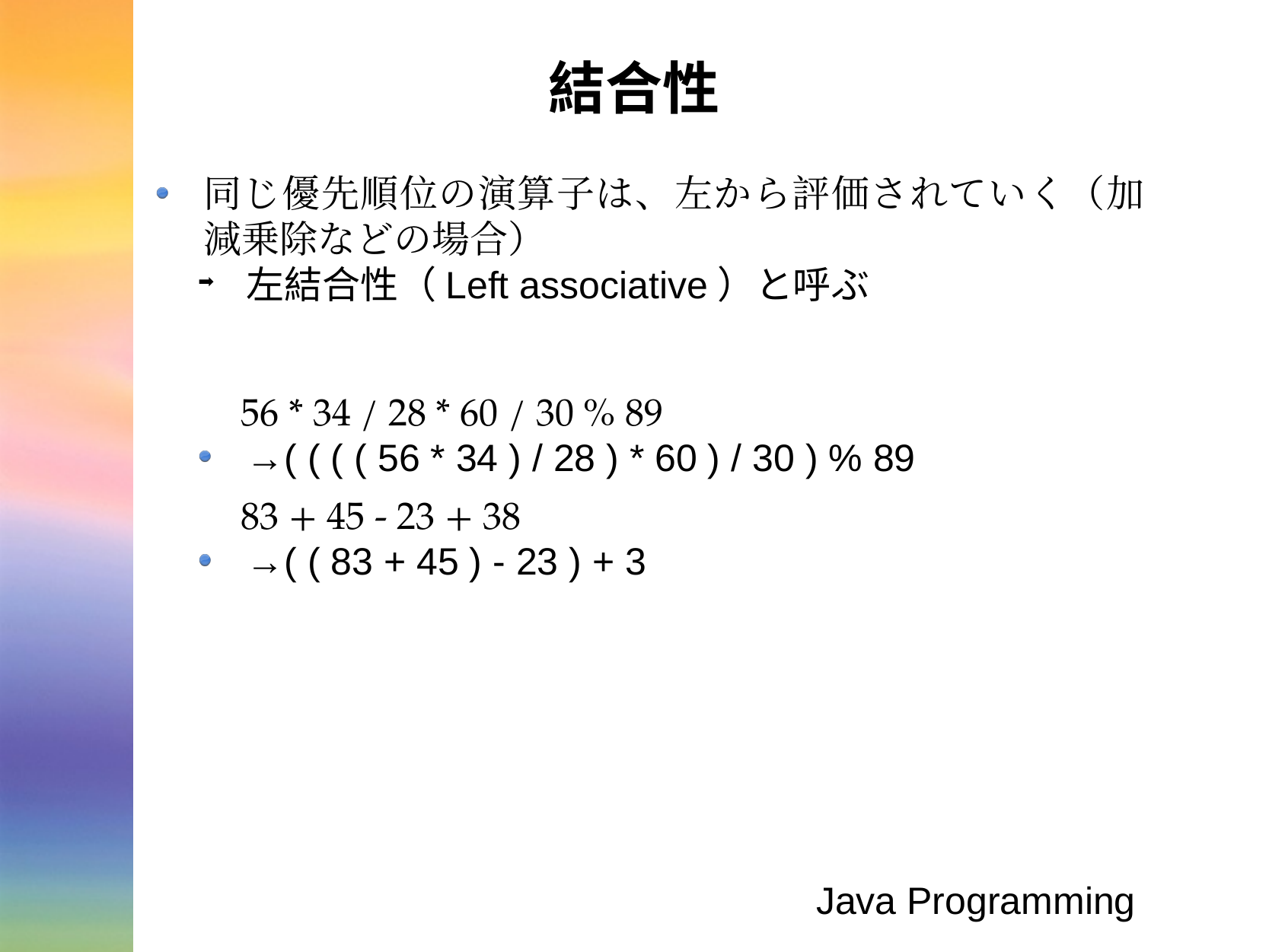

# 結合性
同じ優先順位の演算子は、左から評価されていく（加減乗除などの場合）
左結合性（Left associative）と呼ぶ

56 * 34 / 28 * 60 / 30 % 89
→( ( ( ( 56 * 34 ) / 28 ) * 60 ) / 30 ) % 89
83 + 45 - 23 + 38
→( ( 83 + 45 ) - 23 ) + 3